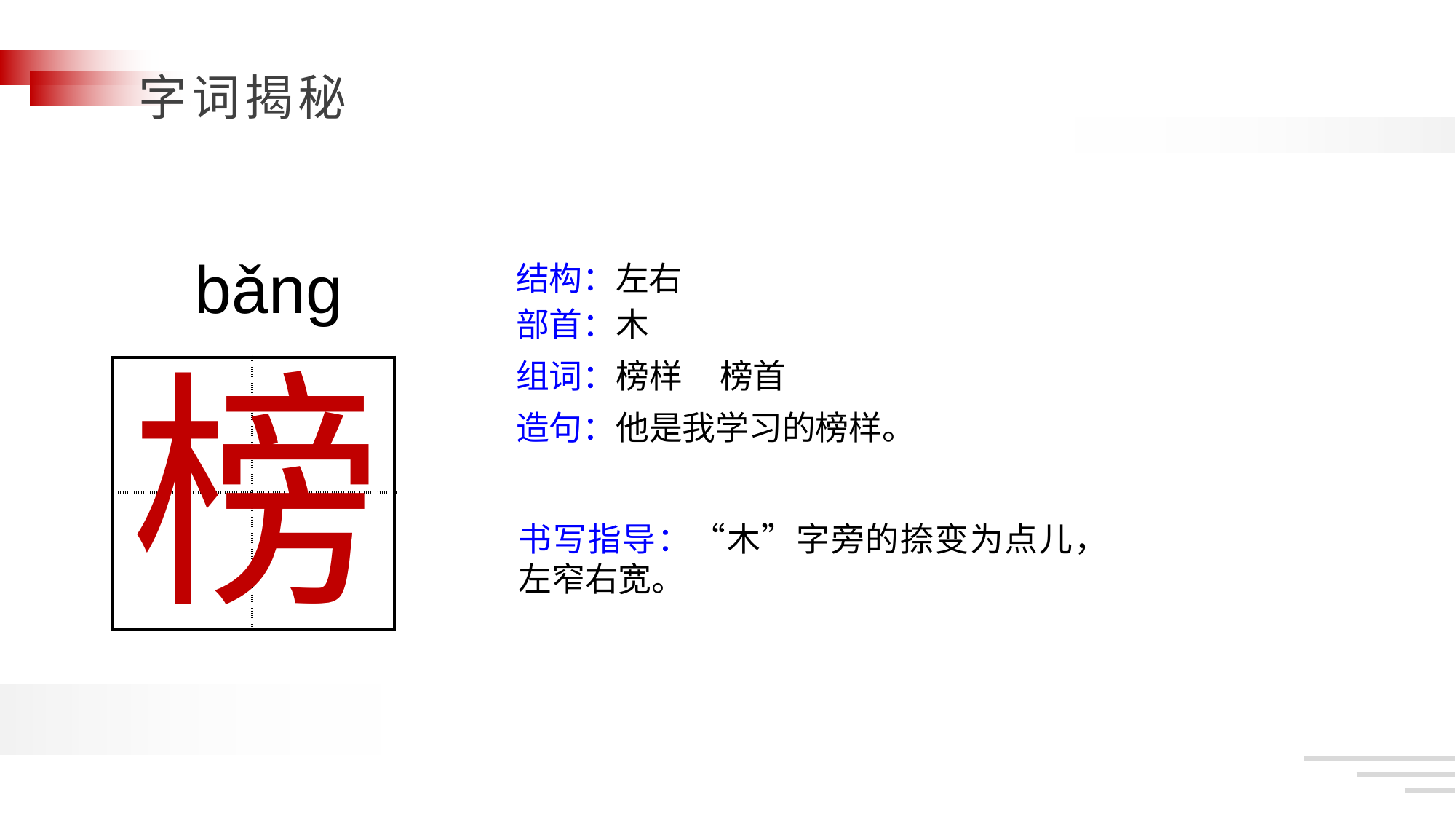

bǎng
结构：左右
部首：木
榜
组词：榜样     榜首
|  |  |
| --- | --- |
|  |  |
造句：他是我学习的榜样。

书写指导：“木”字旁的捺变为点儿，左窄右宽。